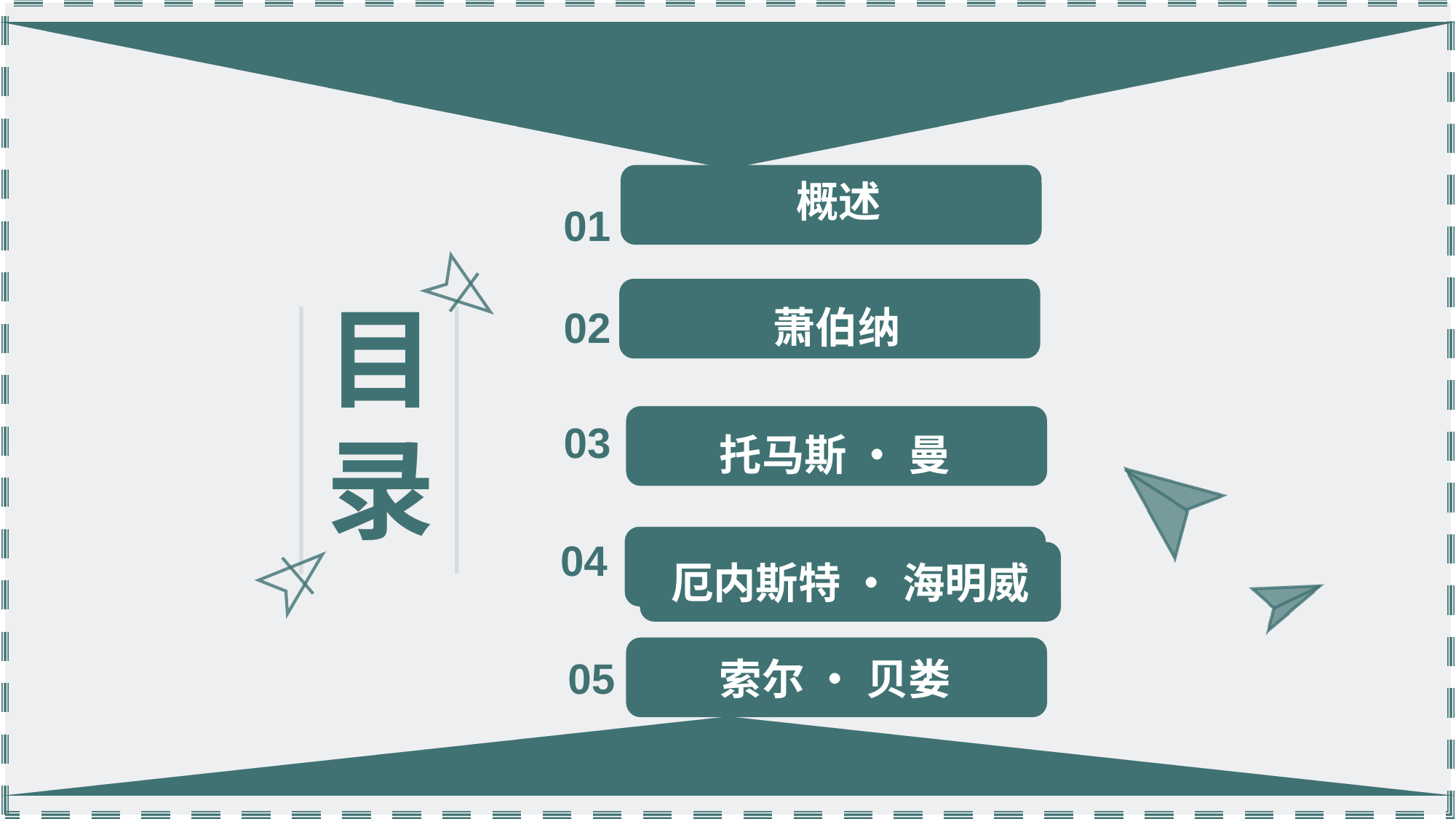

概述
萧伯纳
托马斯 • 曼

01

04

目录

02

03
厄内斯特 • 海明威
厄内斯特 • 海明威

05
索尔 • 贝娄